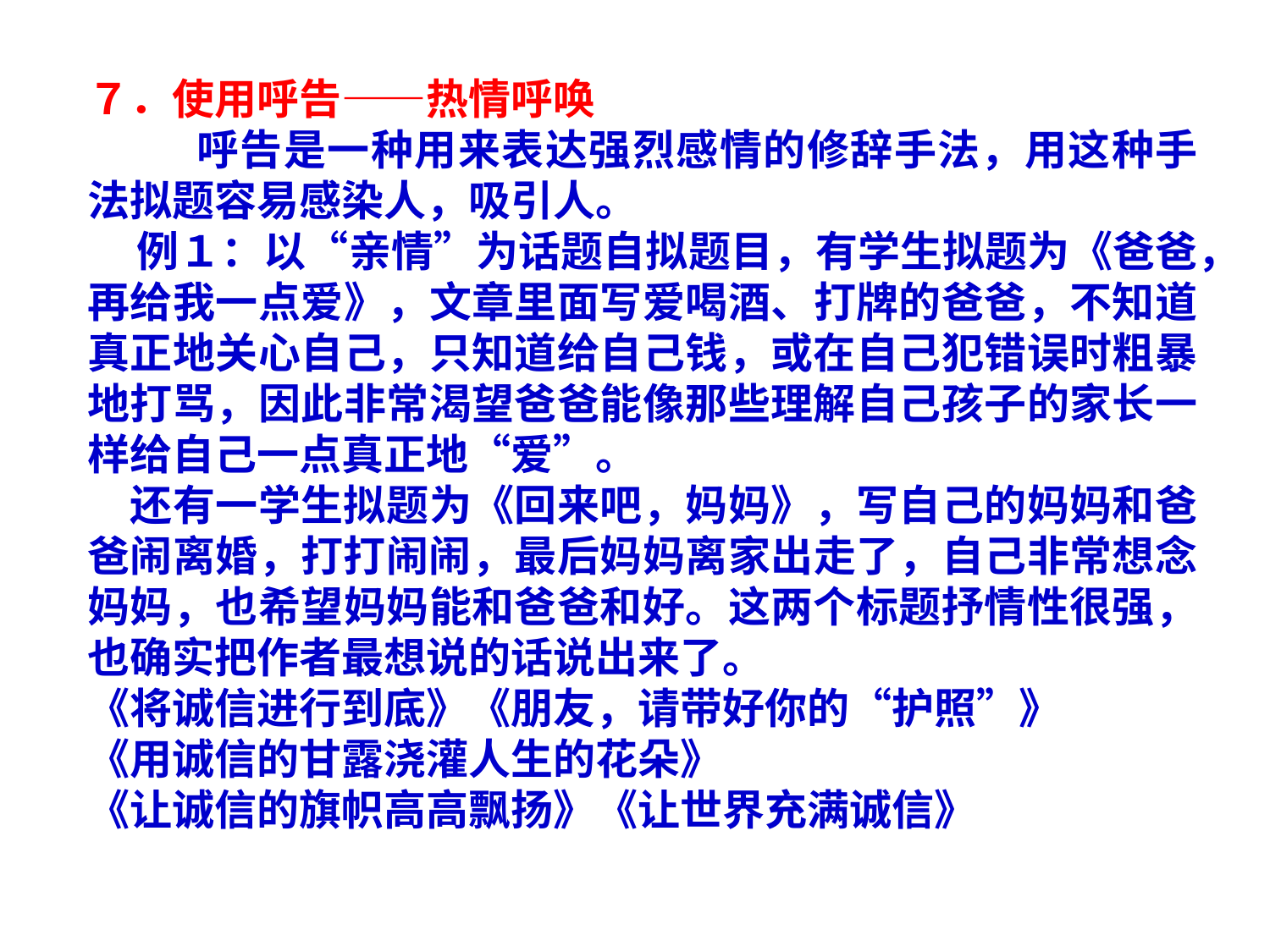

７．使用呼告——热情呼唤
 　　呼告是一种用来表达强烈感情的修辞手法，用这种手法拟题容易感染人，吸引人。
    例１：以“亲情”为话题自拟题目，有学生拟题为《爸爸，再给我一点爱》，文章里面写爱喝酒、打牌的爸爸，不知道真正地关心自己，只知道给自己钱，或在自己犯错误时粗暴地打骂，因此非常渴望爸爸能像那些理解自己孩子的家长一样给自己一点真正地“爱”。
　还有一学生拟题为《回来吧，妈妈》，写自己的妈妈和爸爸闹离婚，打打闹闹，最后妈妈离家出走了，自己非常想念妈妈，也希望妈妈能和爸爸和好。这两个标题抒情性很强，也确实把作者最想说的话说出来了。
《将诚信进行到底》《朋友，请带好你的“护照”》
《用诚信的甘露浇灌人生的花朵》
《让诚信的旗帜高高飘扬》《让世界充满诚信》